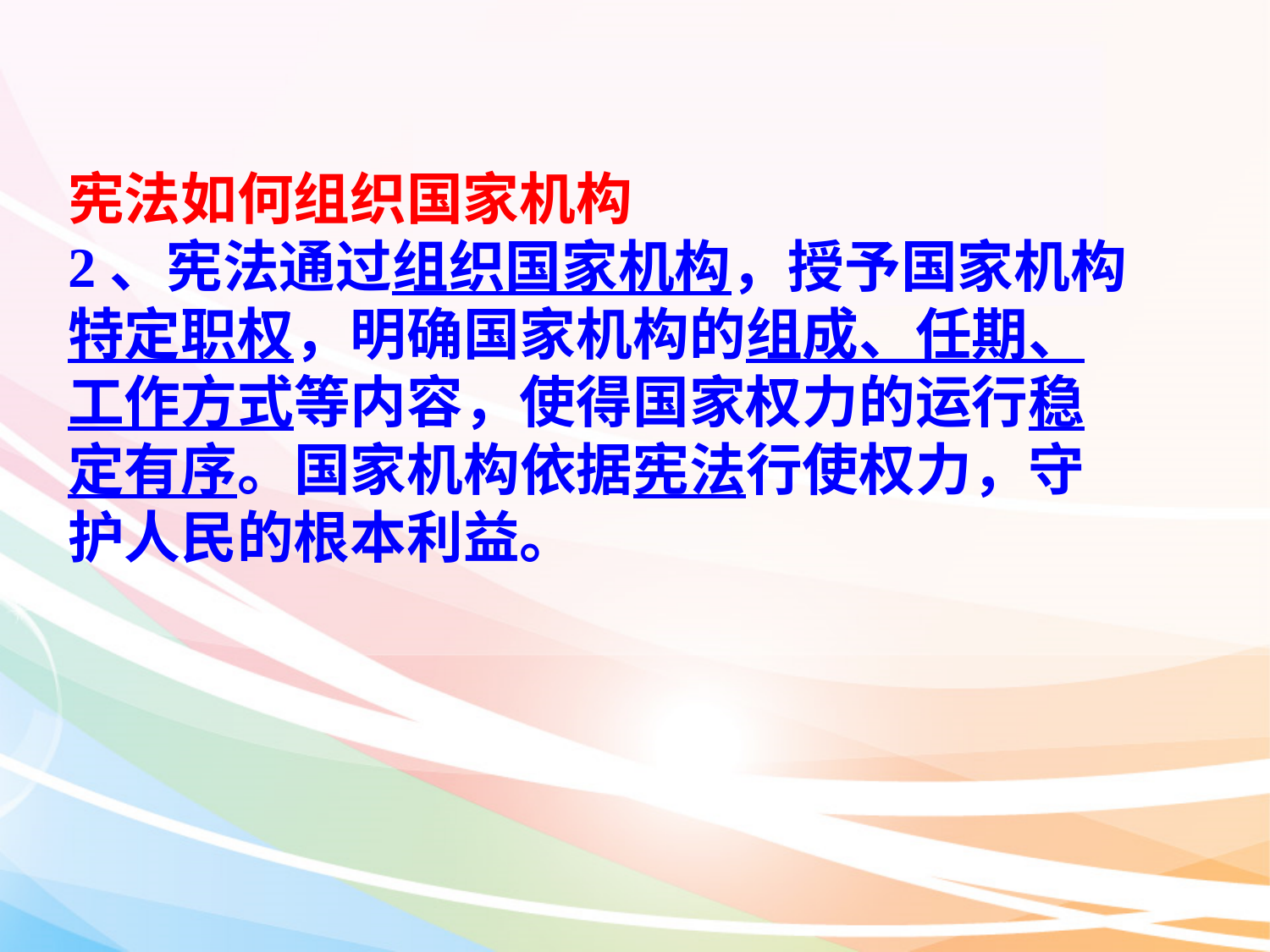

宪法如何组织国家机构
2、宪法通过组织国家机构，授予国家机构特定职权，明确国家机构的组成、任期、工作方式等内容，使得国家权力的运行稳定有序。国家机构依据宪法行使权力，守护人民的根本利益。